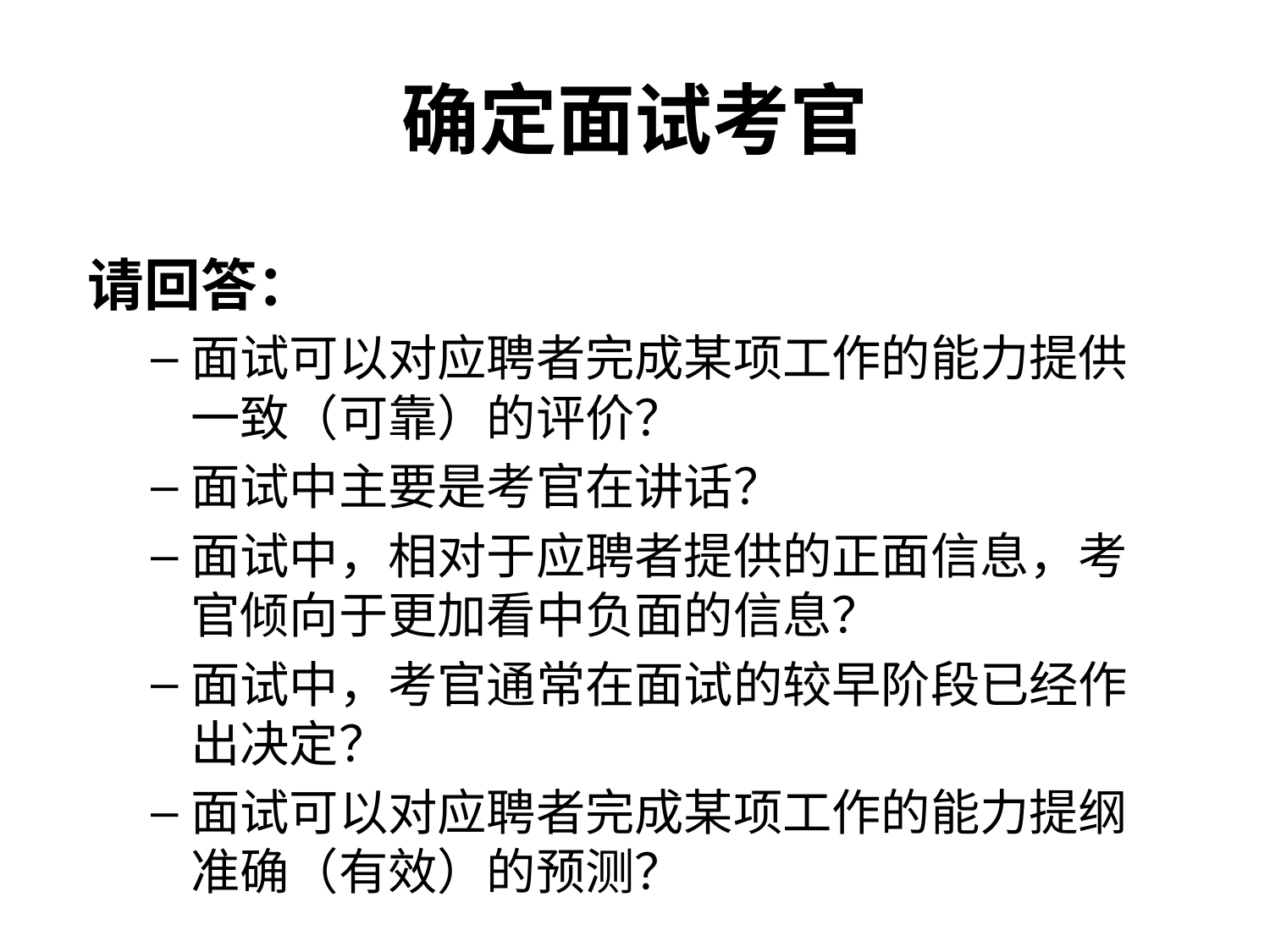

# 确定面试考官
请回答：
面试可以对应聘者完成某项工作的能力提供一致（可靠）的评价？
面试中主要是考官在讲话？
面试中，相对于应聘者提供的正面信息，考官倾向于更加看中负面的信息？
面试中，考官通常在面试的较早阶段已经作出决定？
面试可以对应聘者完成某项工作的能力提纲准确（有效）的预测？